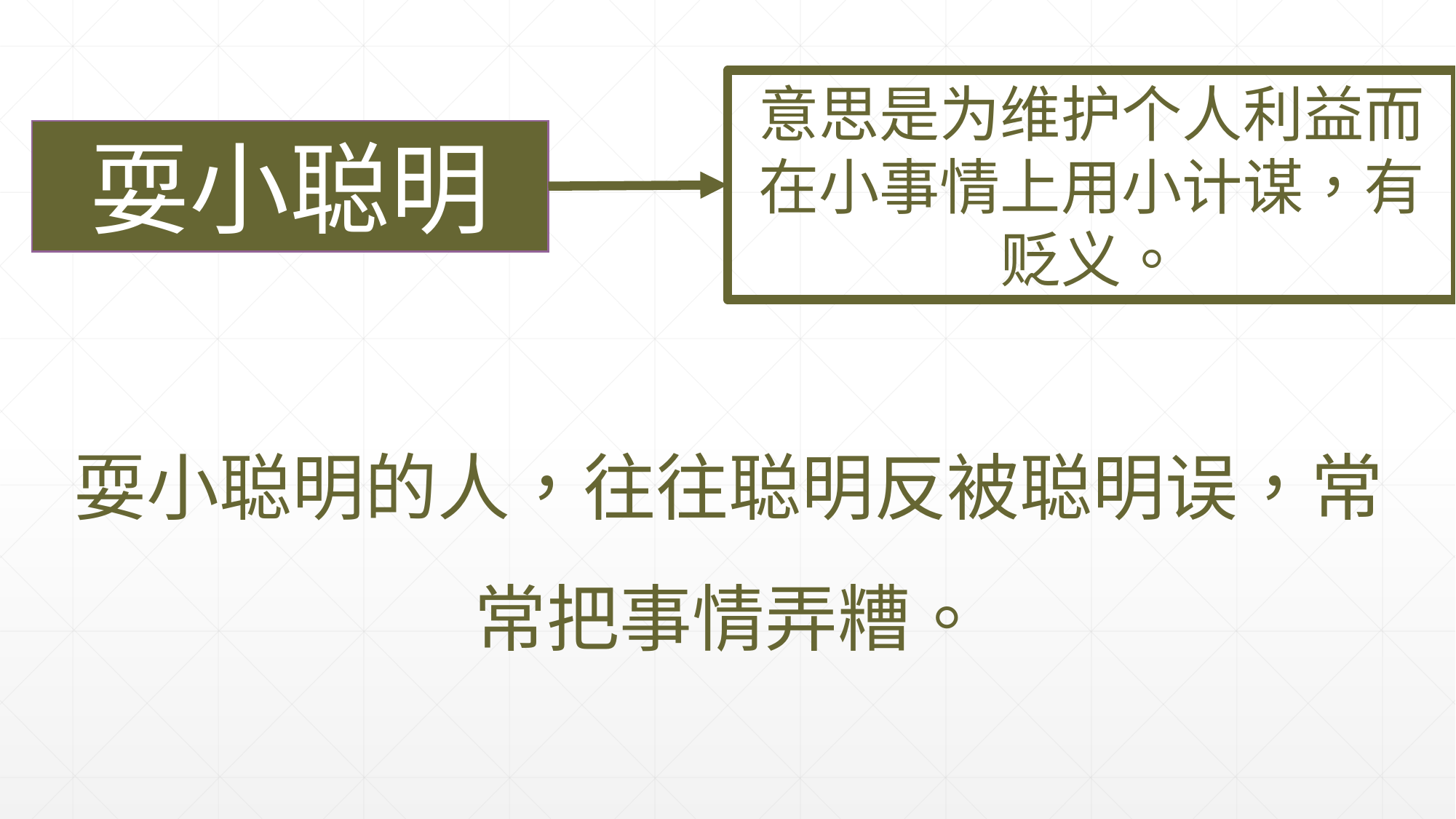

意思是为维护个人利益而在小事情上用小计谋，有贬义。
耍小聪明
耍小聪明的人，往往聪明反被聪明误，常常把事情弄糟。